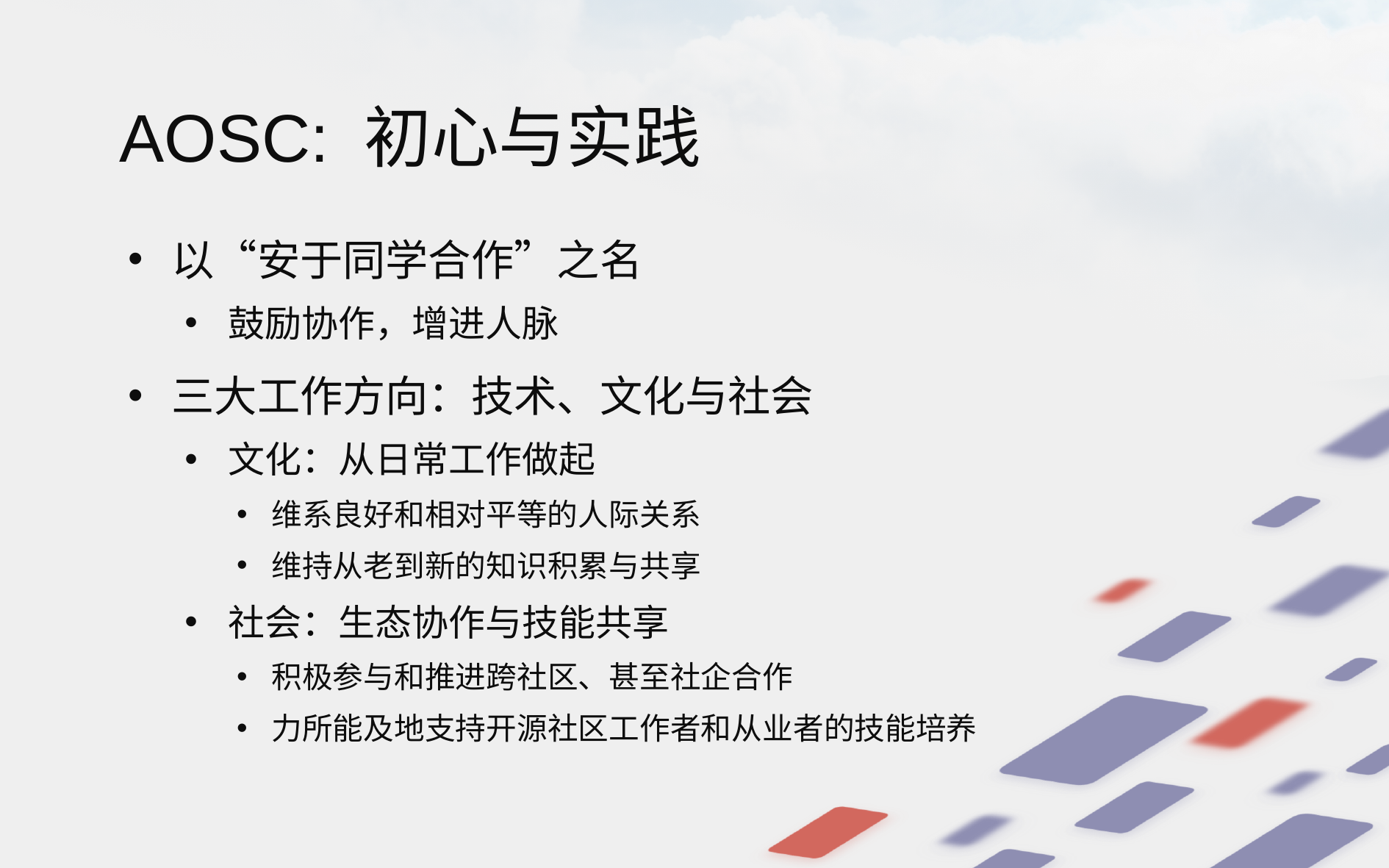

# AOSC: 初心与实践
以“安于同学合作”之名
鼓励协作，增进人脉
三大工作方向：技术、文化与社会
文化：从日常工作做起
维系良好和相对平等的人际关系
维持从老到新的知识积累与共享
社会：生态协作与技能共享
积极参与和推进跨社区、甚至社企合作
力所能及地支持开源社区工作者和从业者的技能培养